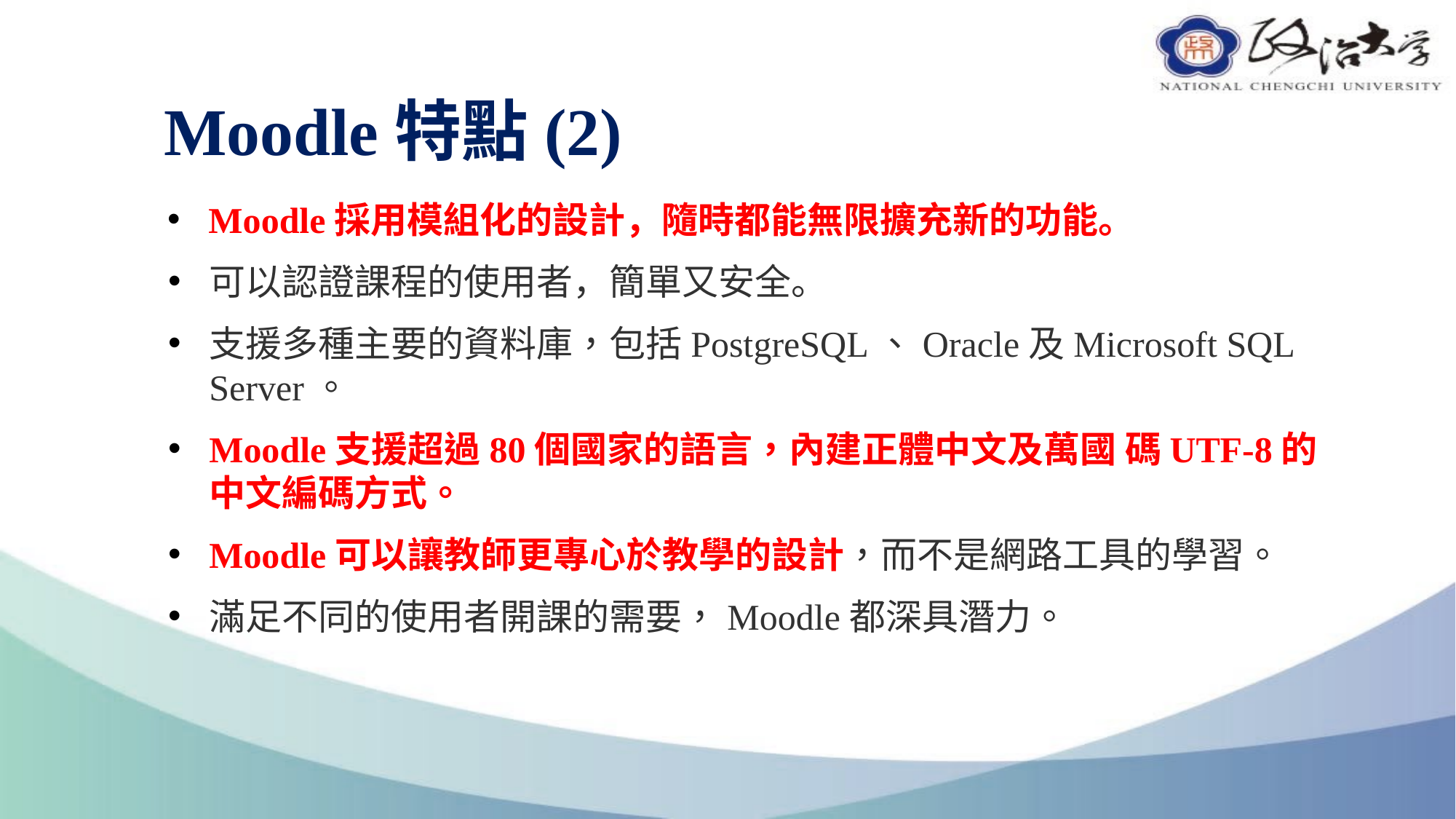

# Moodle特點(2)
Moodle採用模組化的設計，隨時都能無限擴充新的功能。
可以認證課程的使用者，簡單又安全。
支援多種主要的資料庫，包括PostgreSQL、Oracle及Microsoft SQL Server。
Moodle支援超過80個國家的語言，內建正體中文及萬國 碼UTF-8的中文編碼方式。
Moodle可以讓教師更專心於教學的設計，而不是網路工具的學習。
滿足不同的使用者開課的需要，Moodle都深具潛力。